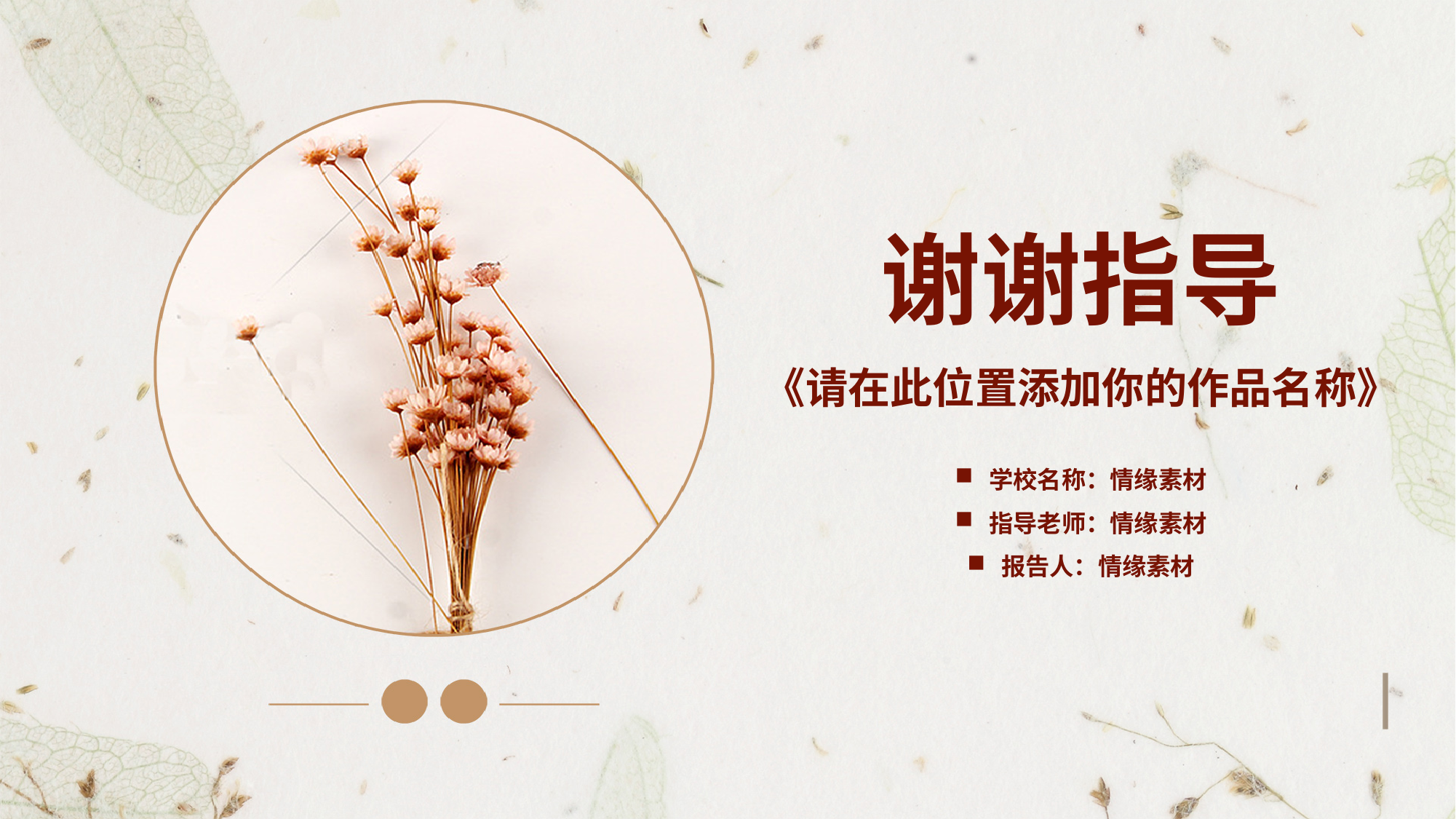

谢谢指导
《请在此位置添加你的作品名称》
学校名称：情缘素材
指导老师：情缘素材
报告人：情缘素材